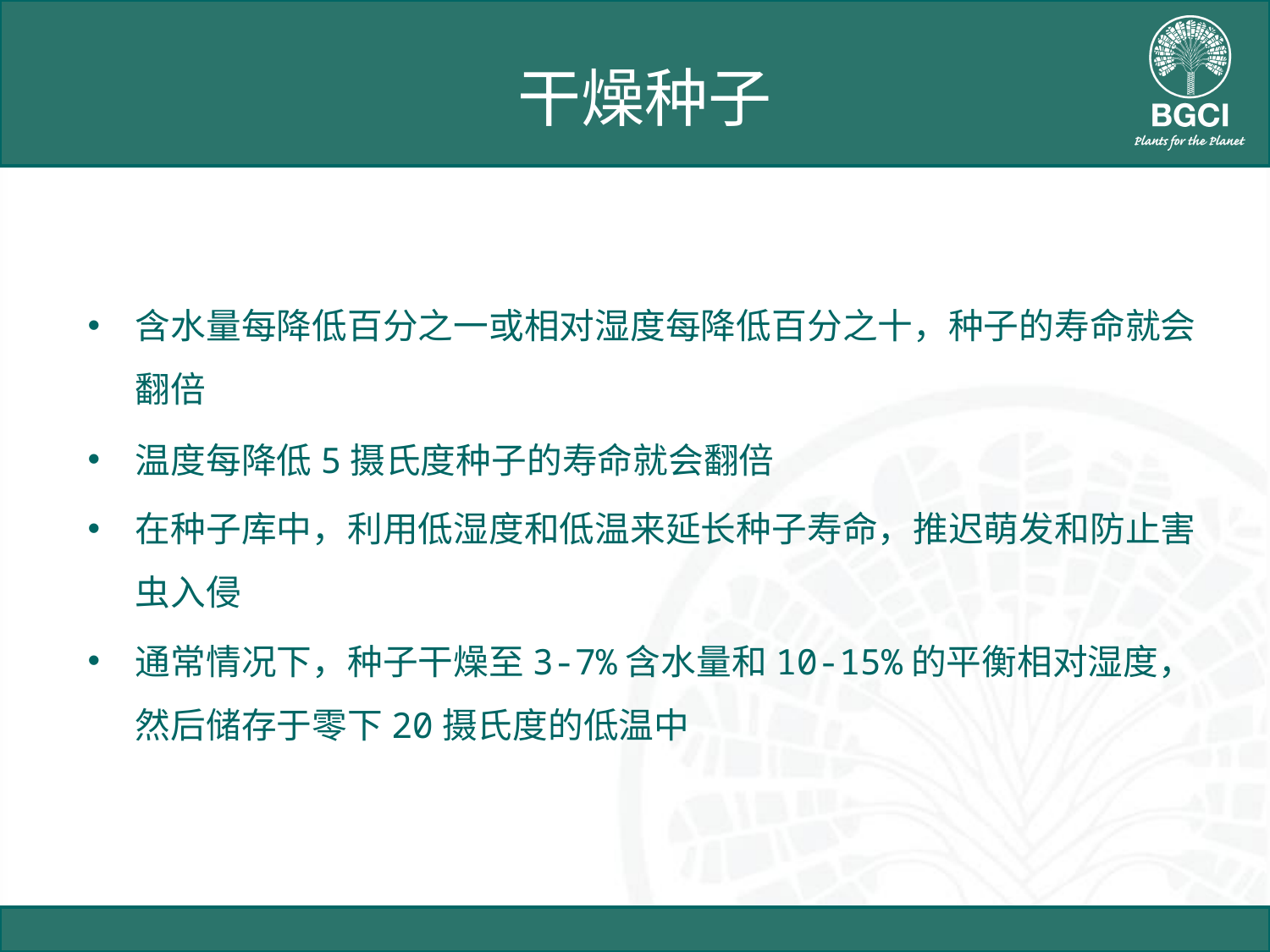

# 干燥种子
含水量每降低百分之一或相对湿度每降低百分之十，种子的寿命就会翻倍
温度每降低5摄氏度种子的寿命就会翻倍
在种子库中，利用低湿度和低温来延长种子寿命，推迟萌发和防止害虫入侵
通常情况下，种子干燥至3-7%含水量和10-15%的平衡相对湿度，然后储存于零下20摄氏度的低温中